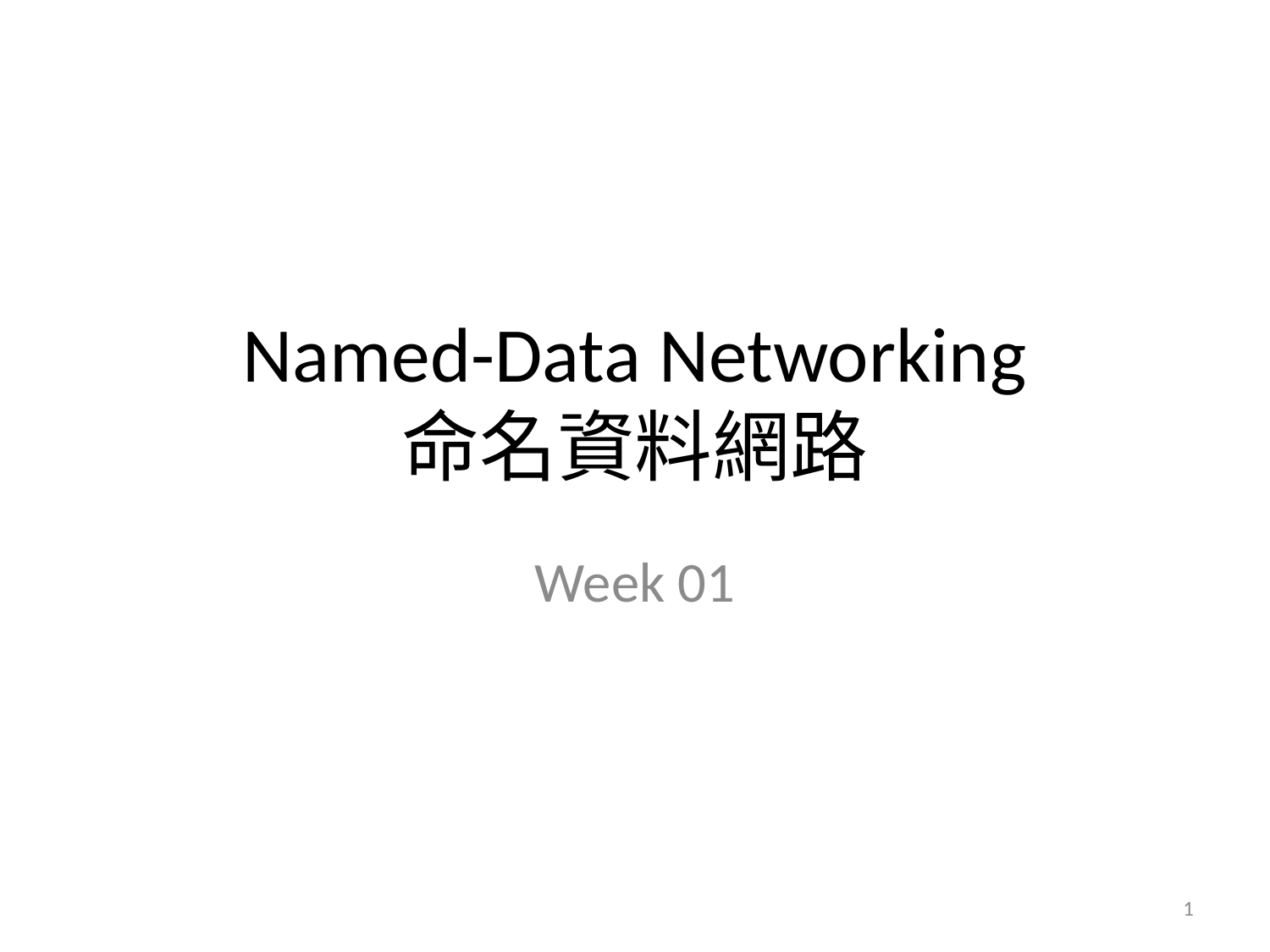

# Named-Data Networking 命名資料網路
Week 01
1